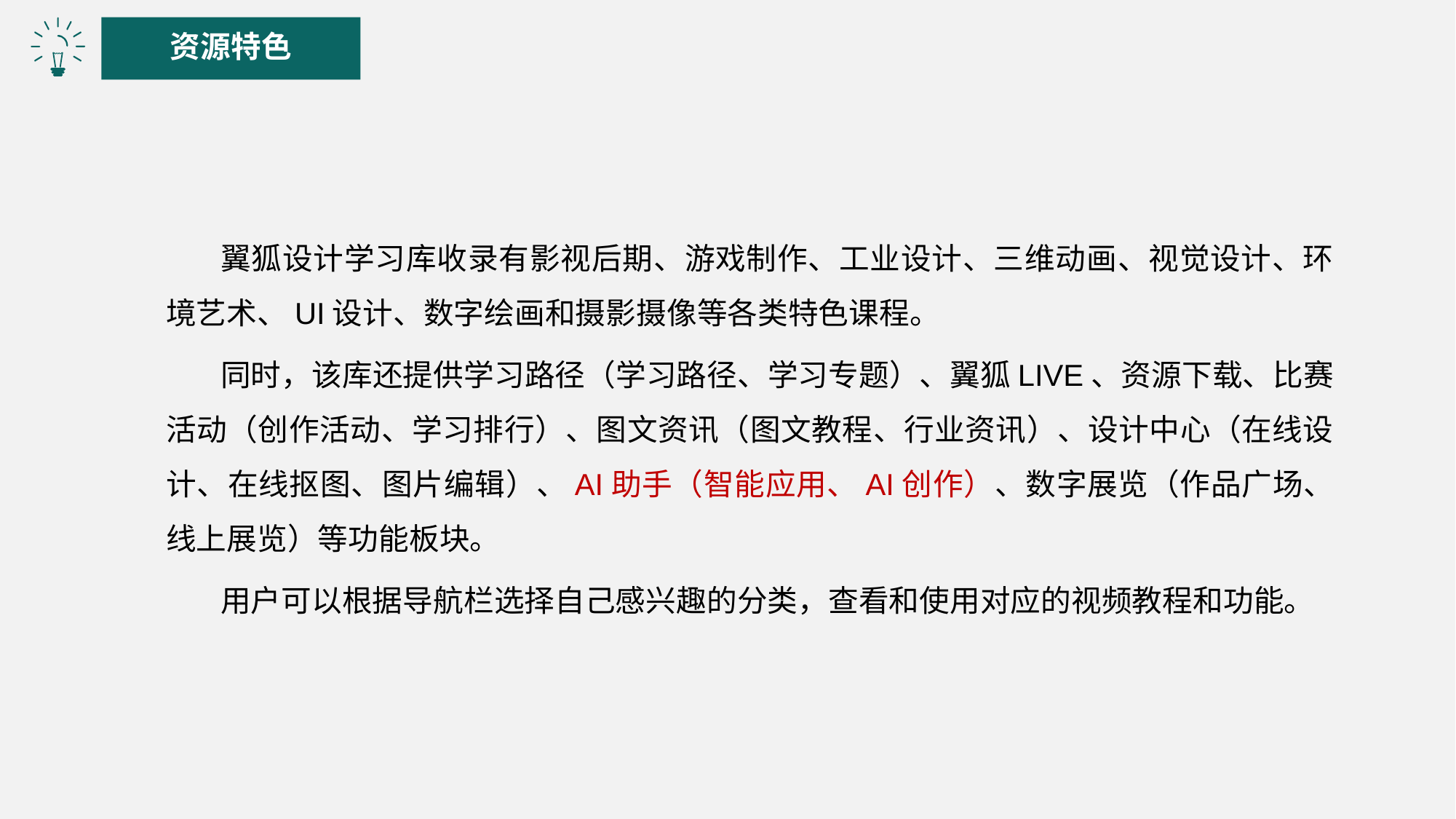

资源特色
翼狐设计学习库收录有影视后期、游戏制作、工业设计、三维动画、视觉设计、环境艺术、UI设计、数字绘画和摄影摄像等各类特色课程。
同时，该库还提供学习路径（学习路径、学习专题）、翼狐LIVE、资源下载、比赛活动（创作活动、学习排行）、图文资讯（图文教程、行业资讯）、设计中心（在线设计、在线抠图、图片编辑）、AI助手（智能应用、AI创作）、数字展览（作品广场、线上展览）等功能板块。
用户可以根据导航栏选择自己感兴趣的分类，查看和使用对应的视频教程和功能。